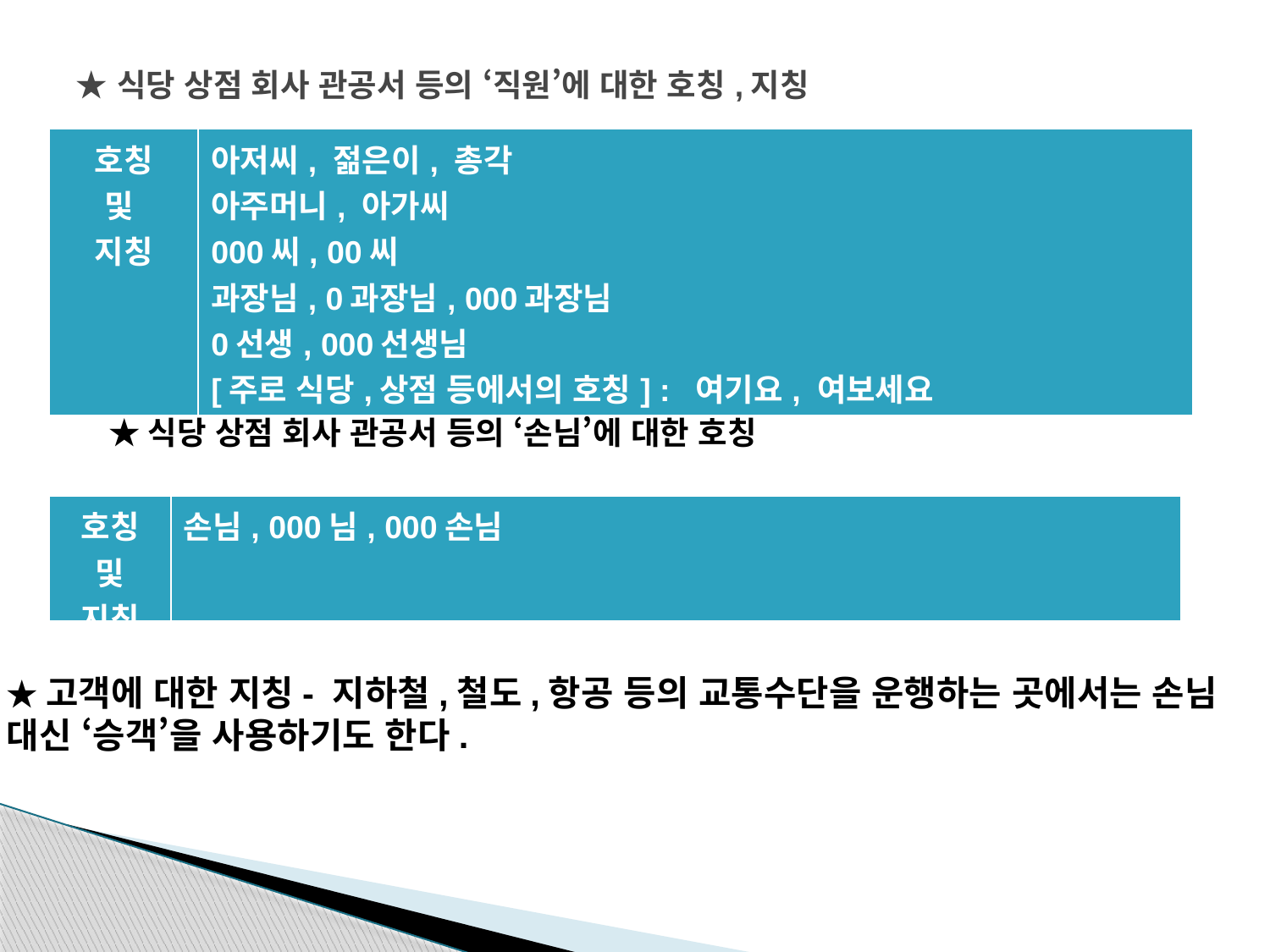

# ★식당 상점 회사 관공서 등의 ‘직원’에 대한 호칭,지칭
| 호칭 및 지칭 | 아저씨, 젊은이, 총각 아주머니, 아가씨 000씨, 00씨 과장님, 0과장님, 000과장님 0선생, 000선생님 [주로 식당,상점 등에서의 호칭] : 여기요, 여보세요 |
| --- | --- |
★식당 상점 회사 관공서 등의 ‘손님’에 대한 호칭
| 호칭 및 지칭 | 손님, 000님, 000손님 |
| --- | --- |
★고객에 대한 지칭- 지하철,철도,항공 등의 교통수단을 운행하는 곳에서는 손님
대신 ‘승객’을 사용하기도 한다.